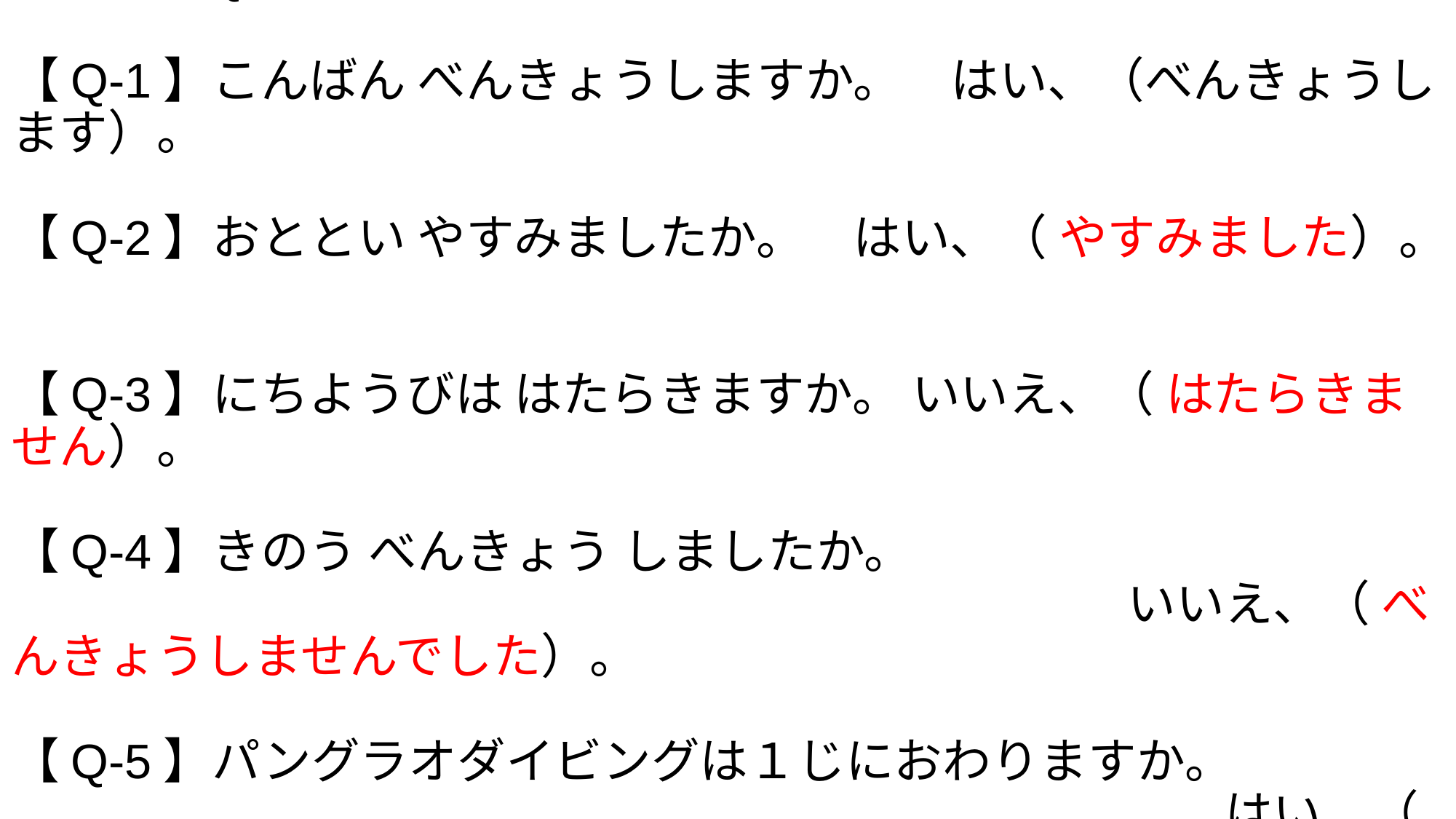

# Lesson4 Question4: 【Q-1】こんばん べんきょうしますか。　はい、（べんきょうします）。 【Q-2】おととい やすみましたか。　はい、（ やすみました）。 【Q-3】にちようびは はたらきますか。 いいえ、（ はたらきません）。 【Q-4】きのう べんきょう しましたか。 　　　　　　　　　　　　　　　　　　　　　　　いいえ、（ べんきょうしませんでした）。 【Q-5】パングラオダイビングは１じにおわりますか。 　　　　　　　　　　　　　　　　　　　　　　　　　はい、（ おわります）。